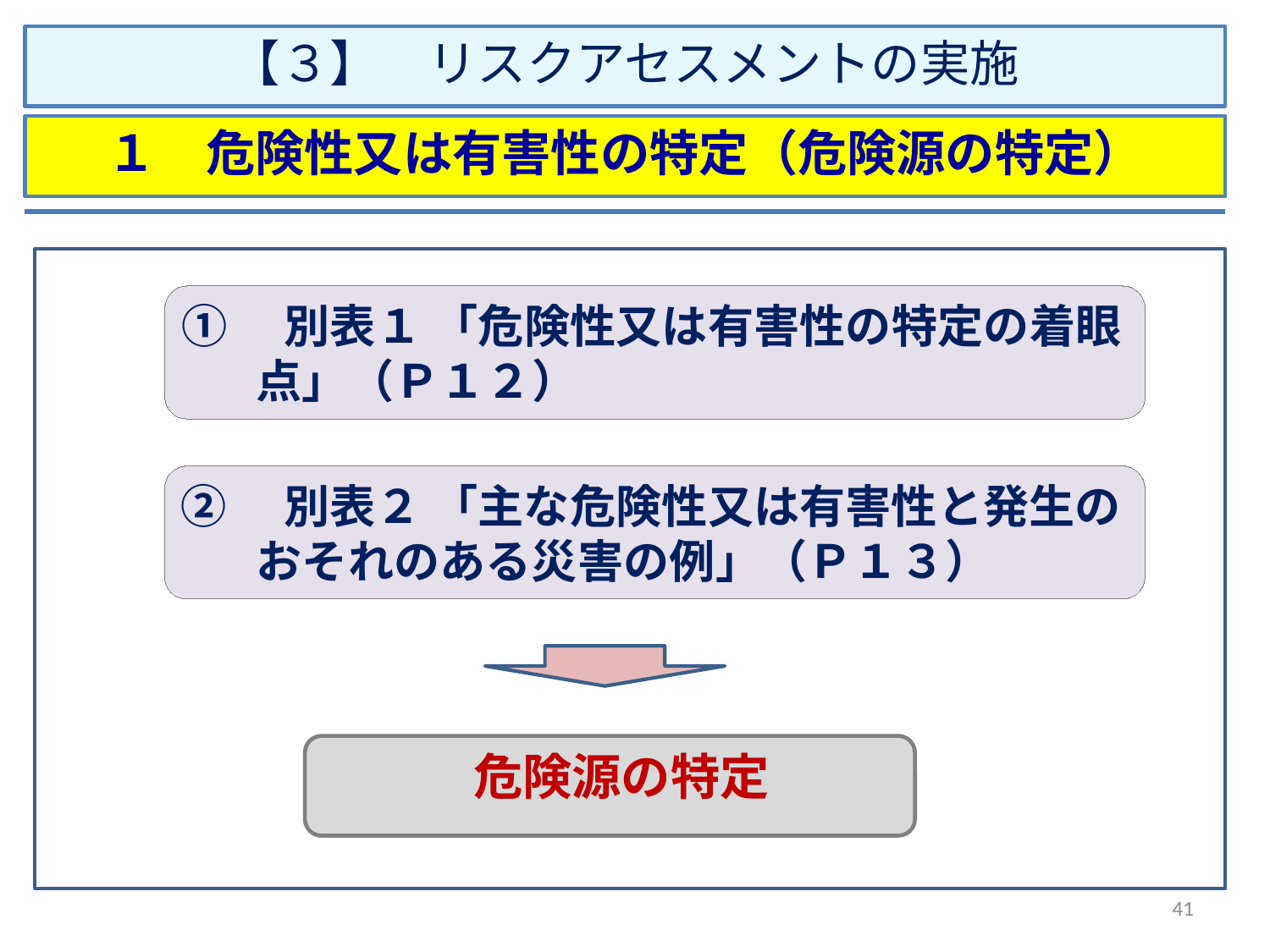

【３】　リスクアセスメントの実施
１　危険性又は有害性の特定（危険源の特定）

①　別表１ 「危険性又は有害性の特定の着眼点」（Ｐ１２）
②　別表２ 「主な危険性又は有害性と発生のおそれのある災害の例」（Ｐ１３）

 危険源の特定
41